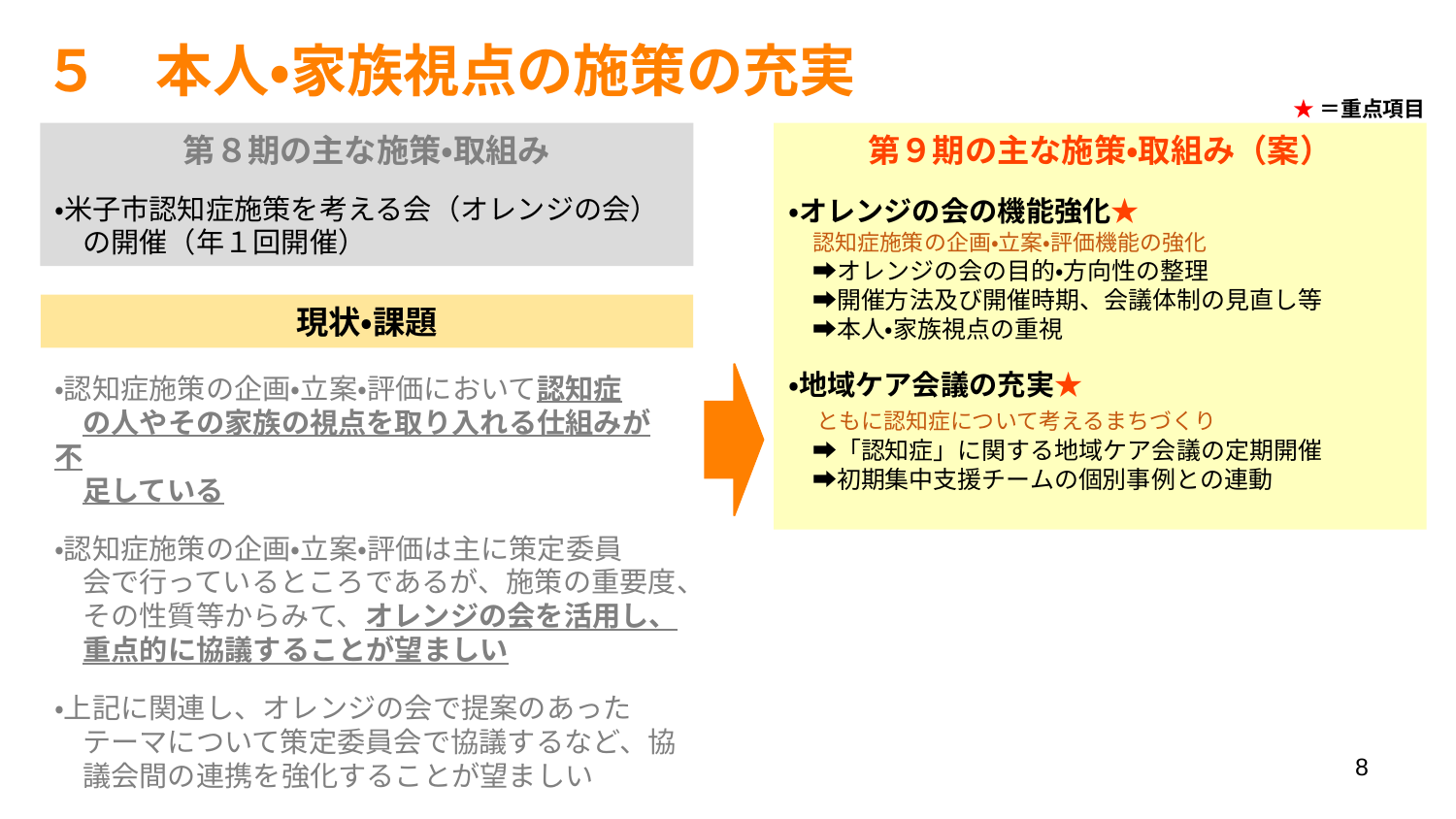

５　本人・家族視点の施策の充実
★＝重点項目
第８期の主な施策・取組み

・米子市認知症施策を考える会（オレンジの会）
　の開催（年１回開催）
第９期の主な施策・取組み（案）

・オレンジの会の機能強化★
　認知症施策の企画・立案・評価機能の強化
　➡オレンジの会の目的・方向性の整理
　➡開催方法及び開催時期、会議体制の見直し等
　➡本人・家族視点の重視

・地域ケア会議の充実★
　ともに認知症について考えるまちづくり
　➡「認知症」に関する地域ケア会議の定期開催
　➡初期集中支援チームの個別事例との連動

現状・課題
・認知症施策の企画・立案・評価において認知症
　の人やその家族の視点を取り入れる仕組みが不
　足している

・認知症施策の企画・立案・評価は主に策定委員
　会で行っているところであるが、施策の重要度、
　その性質等からみて、オレンジの会を活用し、
　重点的に協議することが望ましい

・上記に関連し、オレンジの会で提案のあった
　テーマについて策定委員会で協議するなど、協
　議会間の連携を強化することが望ましい

8